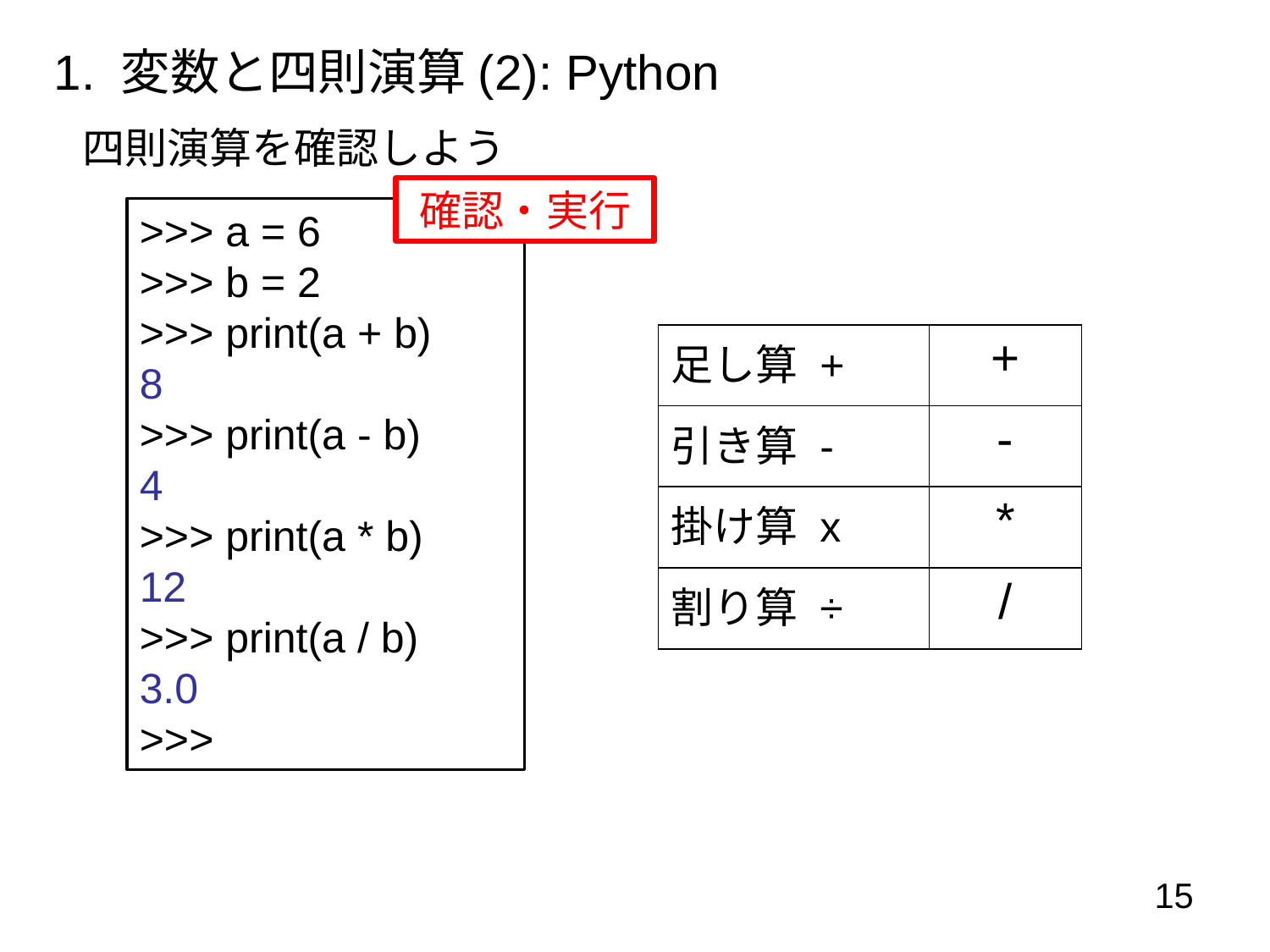

1. 変数と四則演算(2): Python
四則演算を確認しよう
確認・実行
>>> a = 6
>>> b = 2
>>> print(a + b)
8
>>> print(a - b)
4
>>> print(a * b)
12
>>> print(a / b)
3.0
>>>
| 足し算 + | + |
| --- | --- |
| 引き算 - | - |
| 掛け算 x | \* |
| 割り算 ÷ | / |
15